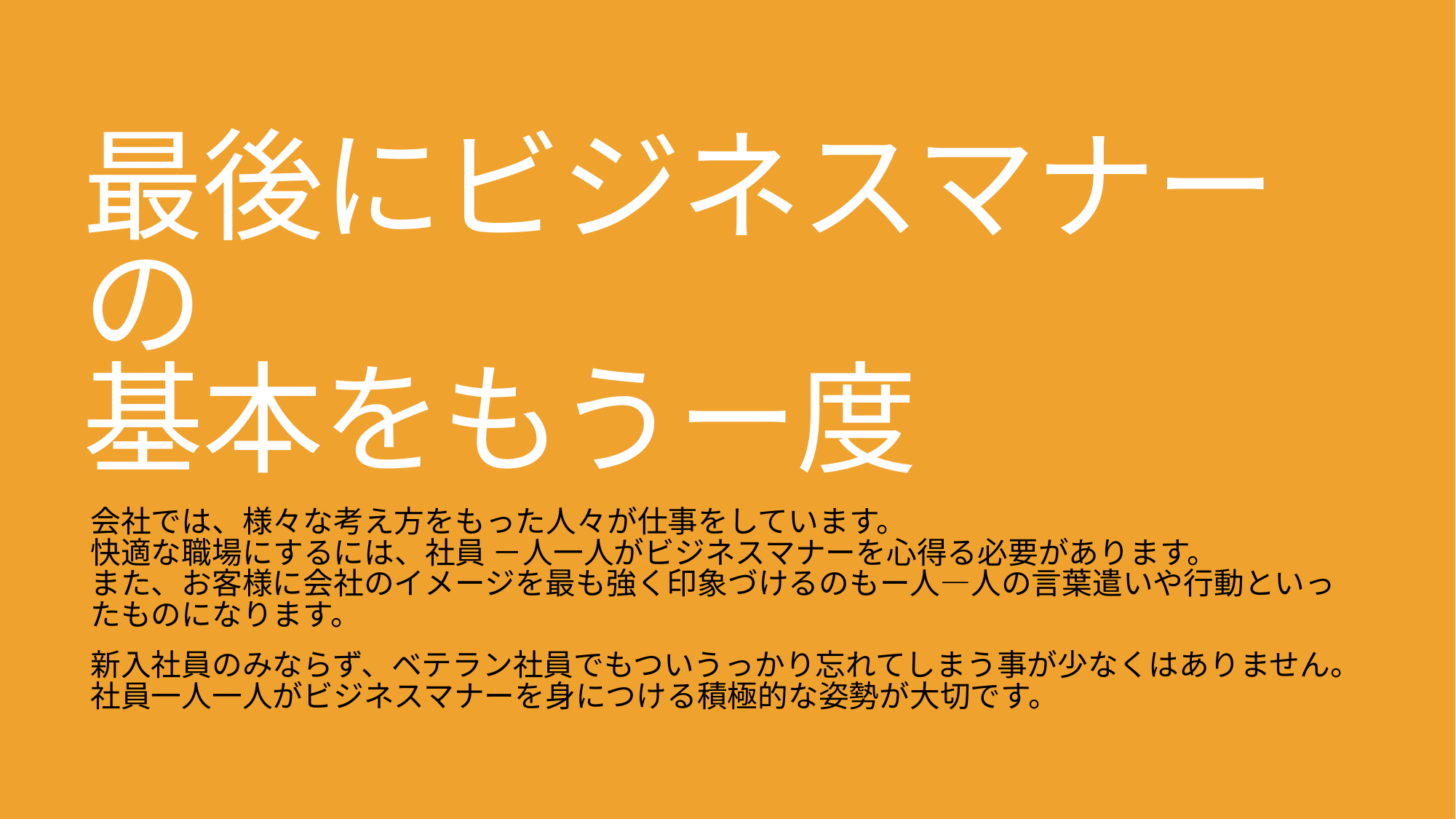

# 最後にビジネスマナーの 基本をもうー度
会社では、様々な考え方をもった人々が仕事をしています。
快適な職場にするには、社員 －人一人がビジネスマナーを心得る必要があります。
また、お客様に会社のイメージを最も強く印象づけるのもー人―人の言葉遣いや行動といったものになります。
新入社員のみならず、ベテラン社員でもついうっかり忘れてしまう事が少なくはありません。社員一人一人がビジネスマナーを身につける積極的な姿勢が大切です。